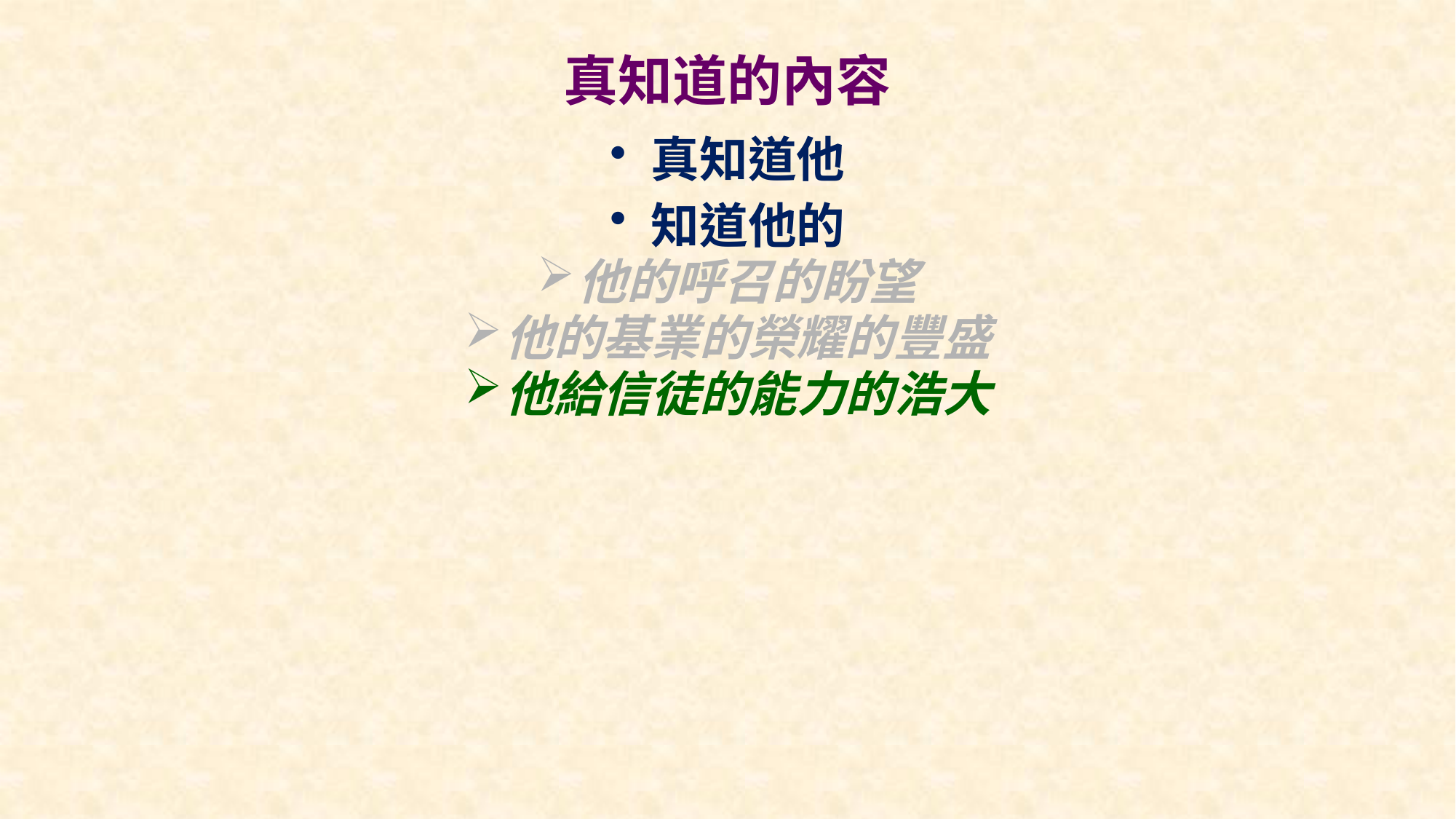

# 真知道的內容
真知道他
知道他的
他的呼召的盼望
他的基業的榮耀的豐盛
他給信徒的能力的浩大